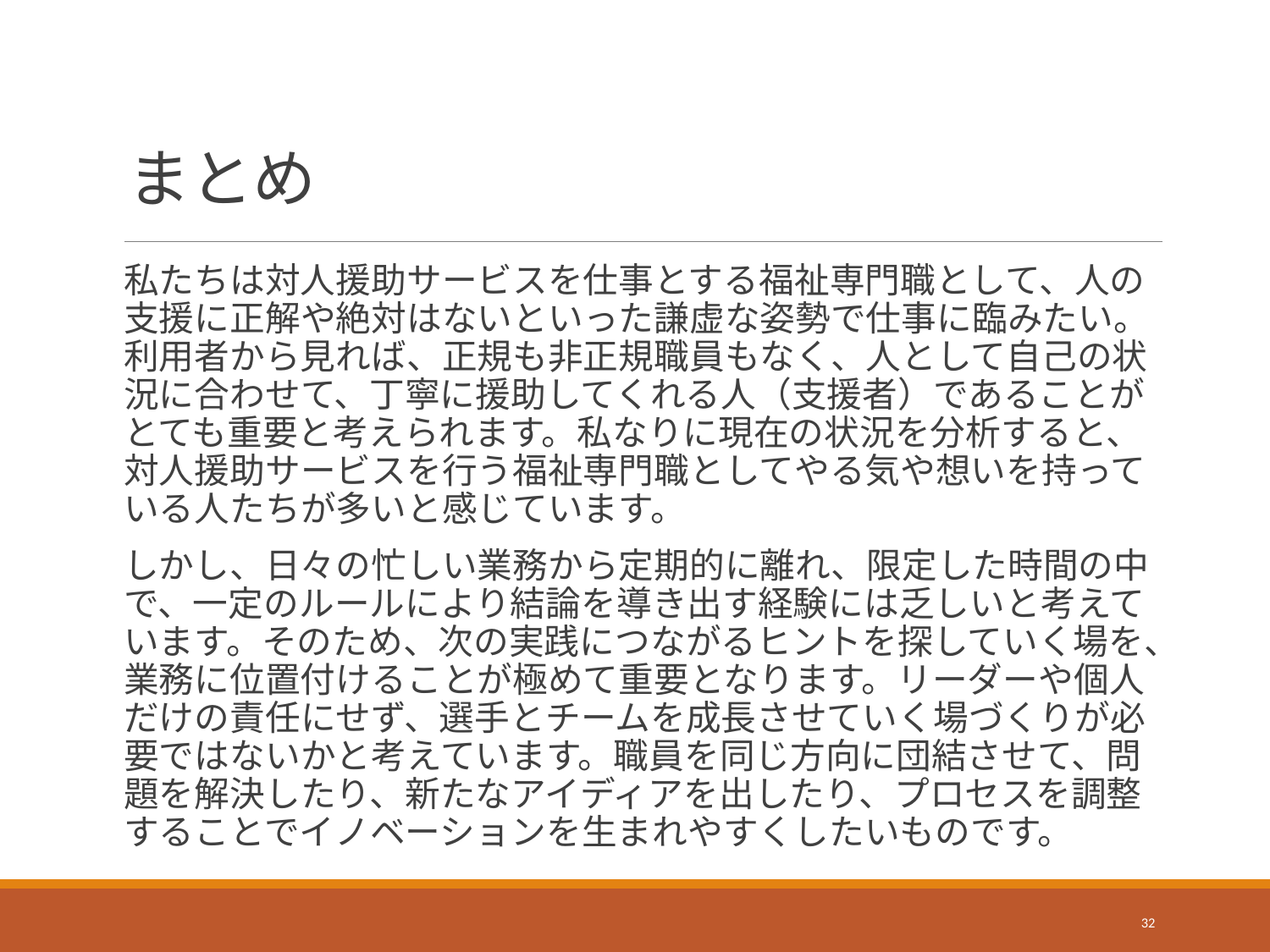

# まとめ
私たちは対人援助サービスを仕事とする福祉専門職として、人の支援に正解や絶対はないといった謙虚な姿勢で仕事に臨みたい。利用者から見れば、正規も非正規職員もなく、人として自己の状況に合わせて、丁寧に援助してくれる人（支援者）であることがとても重要と考えられます。私なりに現在の状況を分析すると、対人援助サービスを行う福祉専門職としてやる気や想いを持っている人たちが多いと感じています。
しかし、日々の忙しい業務から定期的に離れ、限定した時間の中で、一定のルールにより結論を導き出す経験には乏しいと考えています。そのため、次の実践につながるヒントを探していく場を、業務に位置付けることが極めて重要となります。リーダーや個人だけの責任にせず、選手とチームを成長させていく場づくりが必要ではないかと考えています。職員を同じ方向に団結させて、問題を解決したり、新たなアイディアを出したり、プロセスを調整することでイノベーションを生まれやすくしたいものです。

32